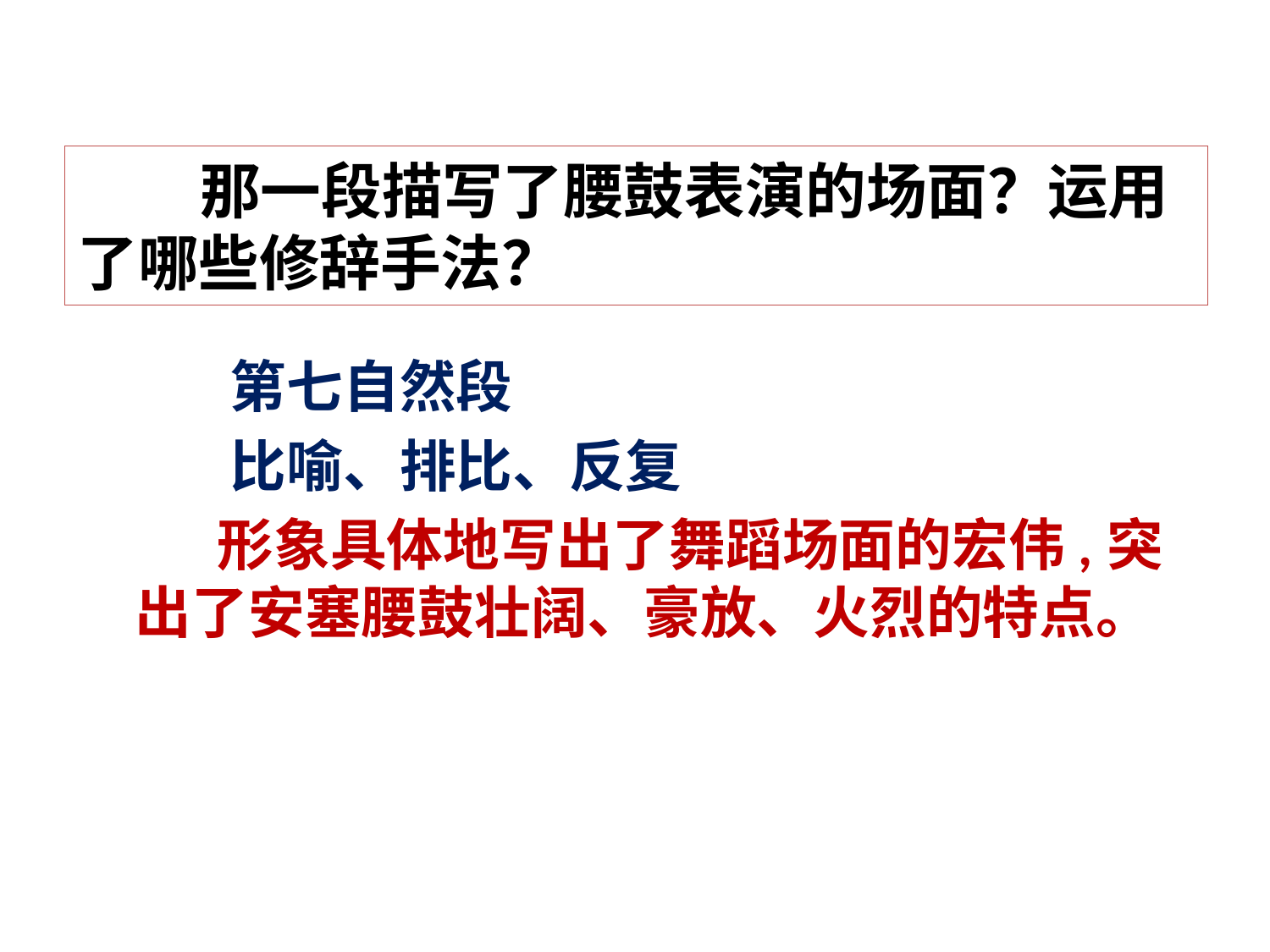

# 那一段描写了腰鼓表演的场面？运用了哪些修辞手法？

          第七自然段
          比喻、排比、反复
         形象具体地写出了舞蹈场面的宏伟,突出了安塞腰鼓壮阔、豪放、火烈的特点。